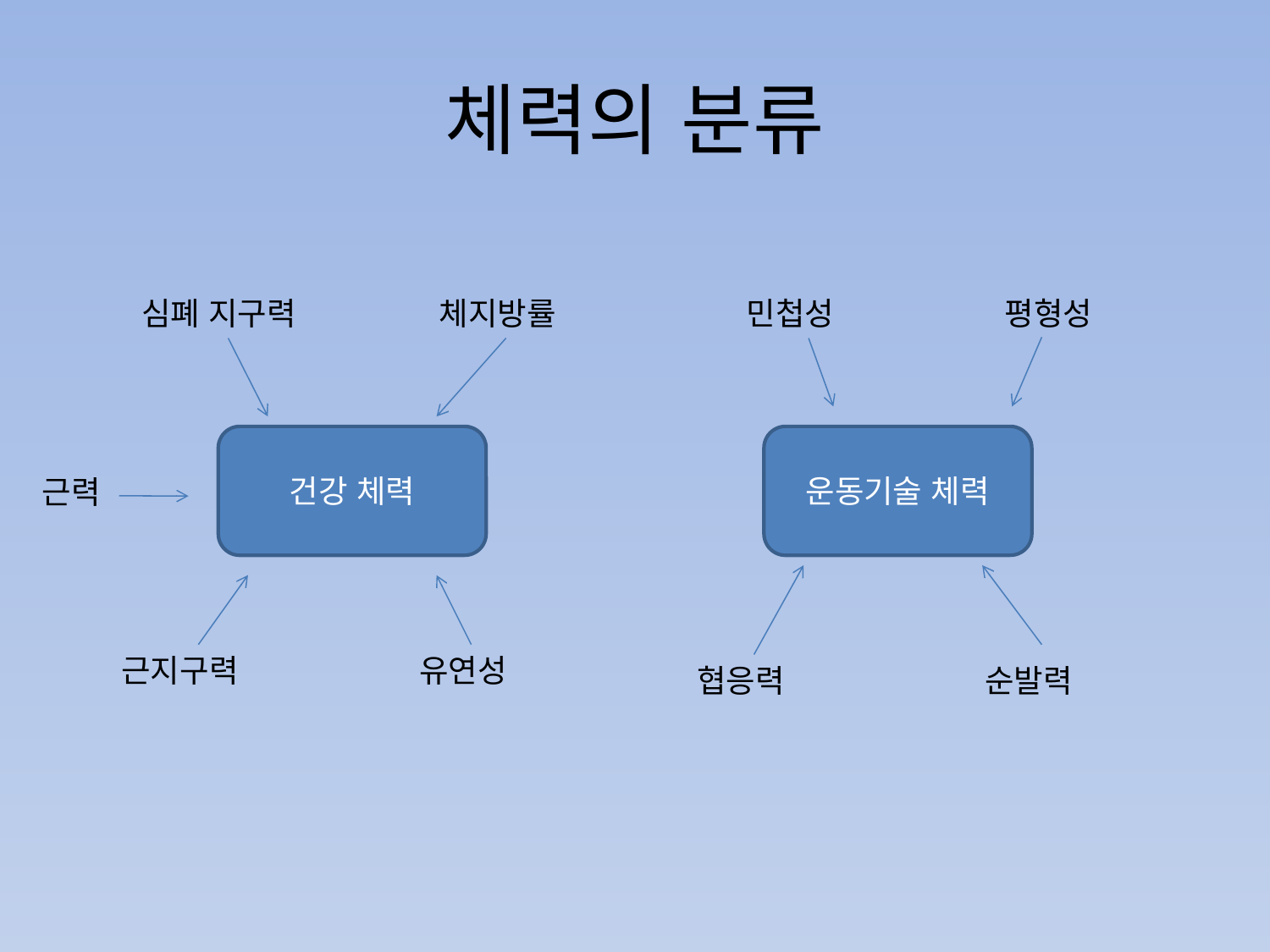

# 체력의 분류
심폐 지구력
체지방률
민첩성
평형성
건강 체력
운동기술 체력
근력
근지구력
유연성
협응력
순발력